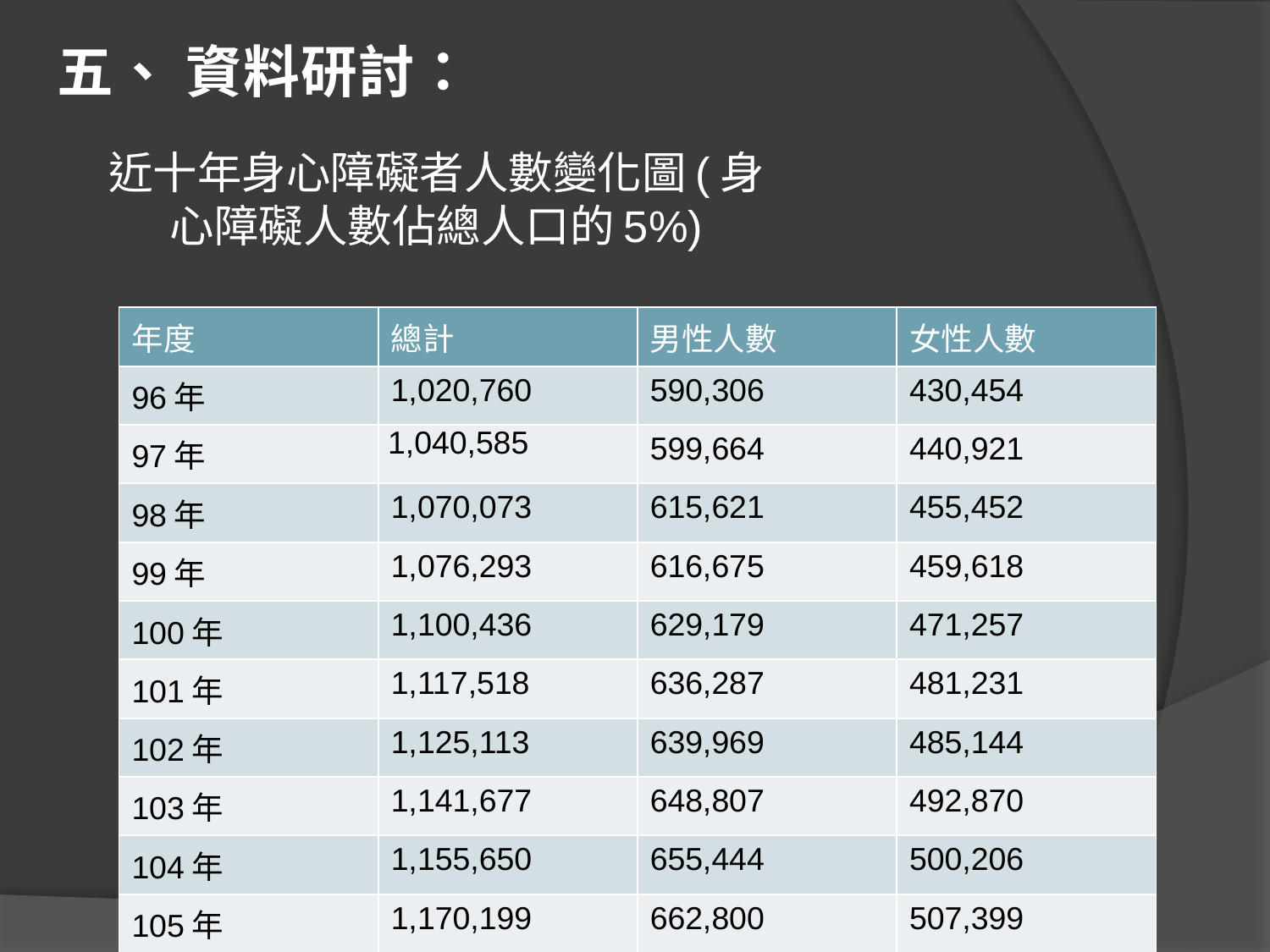

五、 資料研討：
# 近十年身心障礙者人數變化圖(身心障礙人數佔總人口的5%)
| 年度 | 總計 | 男性人數 | 女性人數 |
| --- | --- | --- | --- |
| 96年 | 1,020,760 | 590,306 | 430,454 |
| 97年 | 1,040,585 | 599,664 | 440,921 |
| 98年 | 1,070,073 | 615,621 | 455,452 |
| 99年 | 1,076,293 | 616,675 | 459,618 |
| 100年 | 1,100,436 | 629,179 | 471,257 |
| 101年 | 1,117,518 | 636,287 | 481,231 |
| 102年 | 1,125,113 | 639,969 | 485,144 |
| 103年 | 1,141,677 | 648,807 | 492,870 |
| 104年 | 1,155,650 | 655,444 | 500,206 |
| 105年 | 1,170,199 | 662,800 | 507,399 |